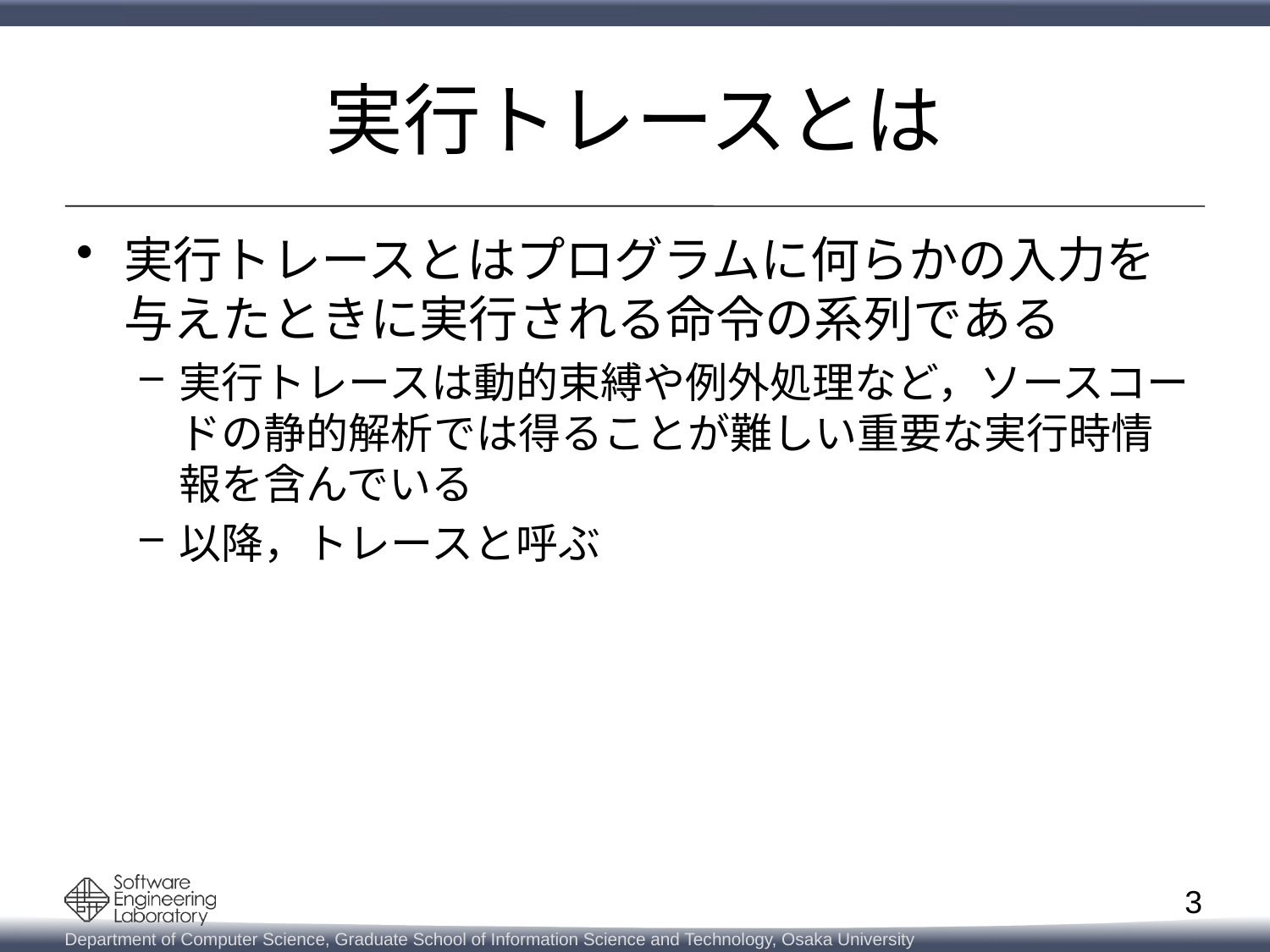

# 実行トレースとは
実行トレースとはプログラムに何らかの入力を与えたときに実行される命令の系列である
実行トレースは動的束縛や例外処理など，ソースコードの静的解析では得ることが難しい重要な実行時情報を含んでいる
以降，トレースと呼ぶ
3